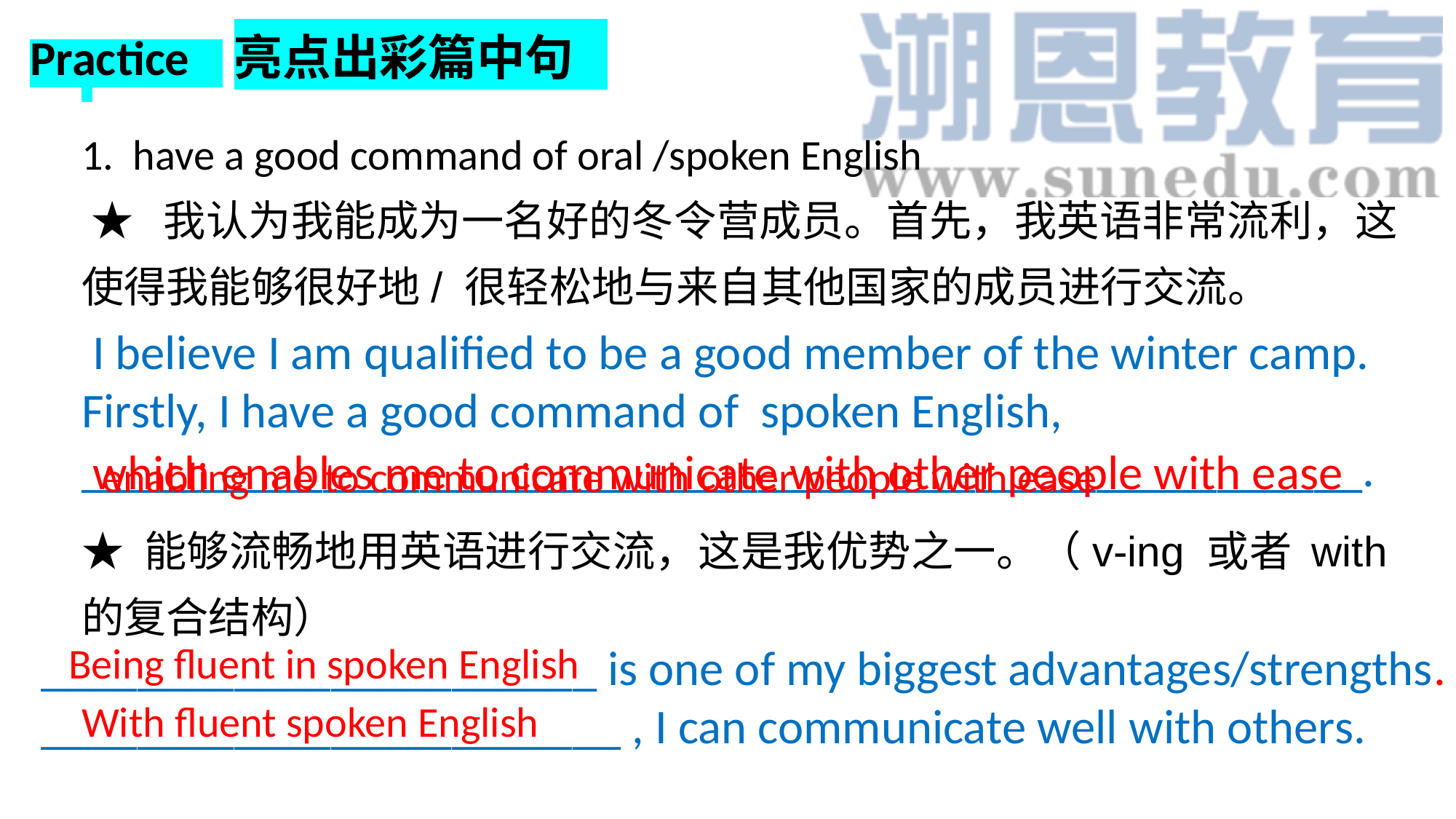

Practice   亮点出彩篇中句

1.  have a good command of oral /spoken English
 ★  我认为我能成为一名好的冬令营成员。首先，我英语非常流利，这使得我能够很好地/ 很轻松地与来自其他国家的成员进行交流。

★ 能够流畅地用英语进行交流，这是我优势之一。（v-ing 或者 with的复合结构）

 I believe I am qualified to be a good member of the winter camp.
Firstly, I have a good command of  spoken English, _____________________________________________________.

which enables me to communicate with other people with ease
 enabling me to communicate with other people with ease
 _______________________ is one of my biggest advantages/strengths.
 ________________________ , I can communicate well with others.

Being fluent in spoken English
With fluent spoken English